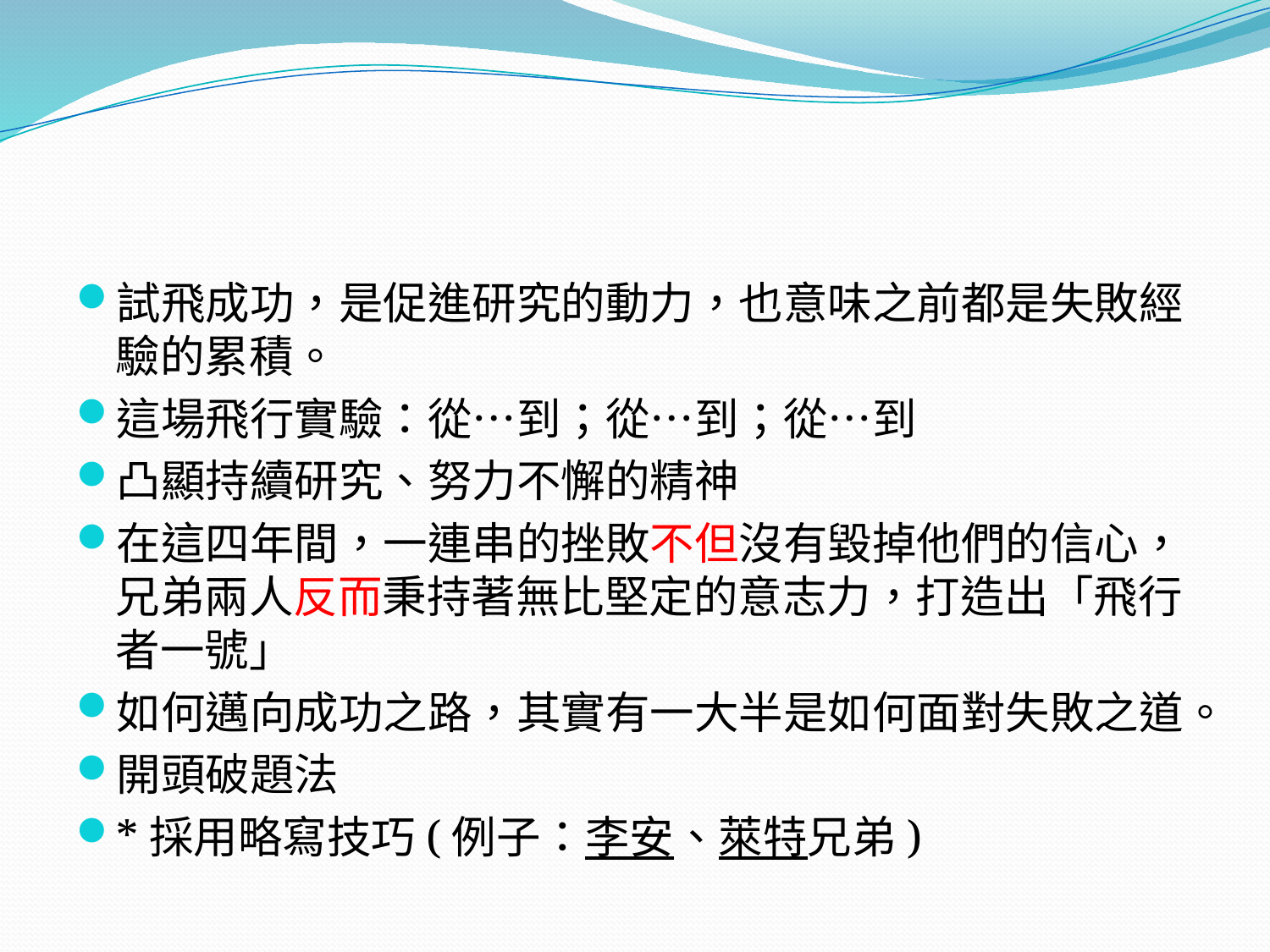

#
試飛成功，是促進研究的動力，也意味之前都是失敗經驗的累積。
這場飛行實驗：從…到；從…到；從…到
凸顯持續研究、努力不懈的精神
在這四年間，一連串的挫敗不但沒有毀掉他們的信心，兄弟兩人反而秉持著無比堅定的意志力，打造出「飛行者一號」
如何邁向成功之路，其實有一大半是如何面對失敗之道。
開頭破題法
*採用略寫技巧(例子：李安、萊特兄弟)